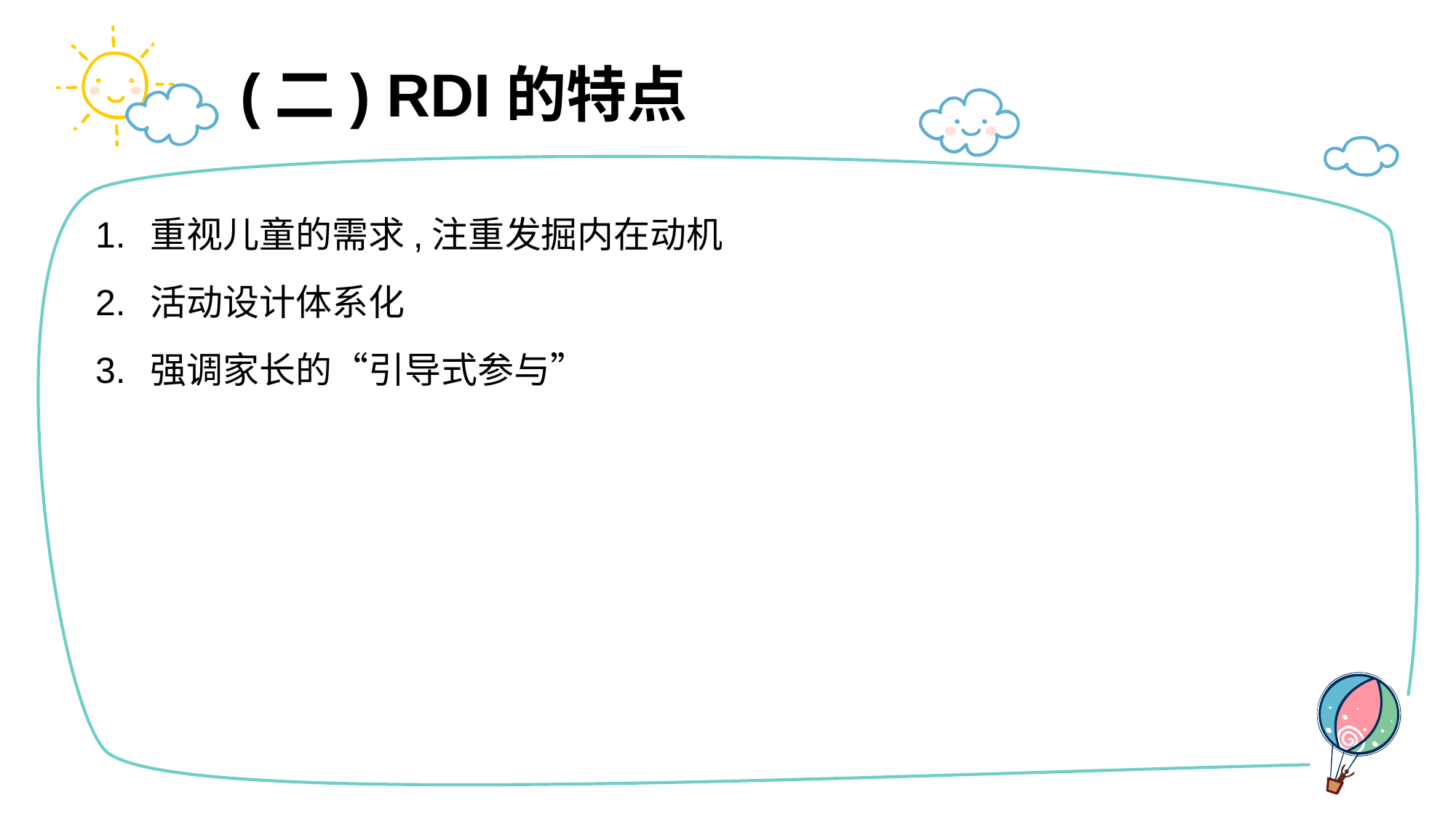

# (二) RDI的特点
重视儿童的需求,注重发掘内在动机
活动设计体系化
强调家长的“引导式参与”